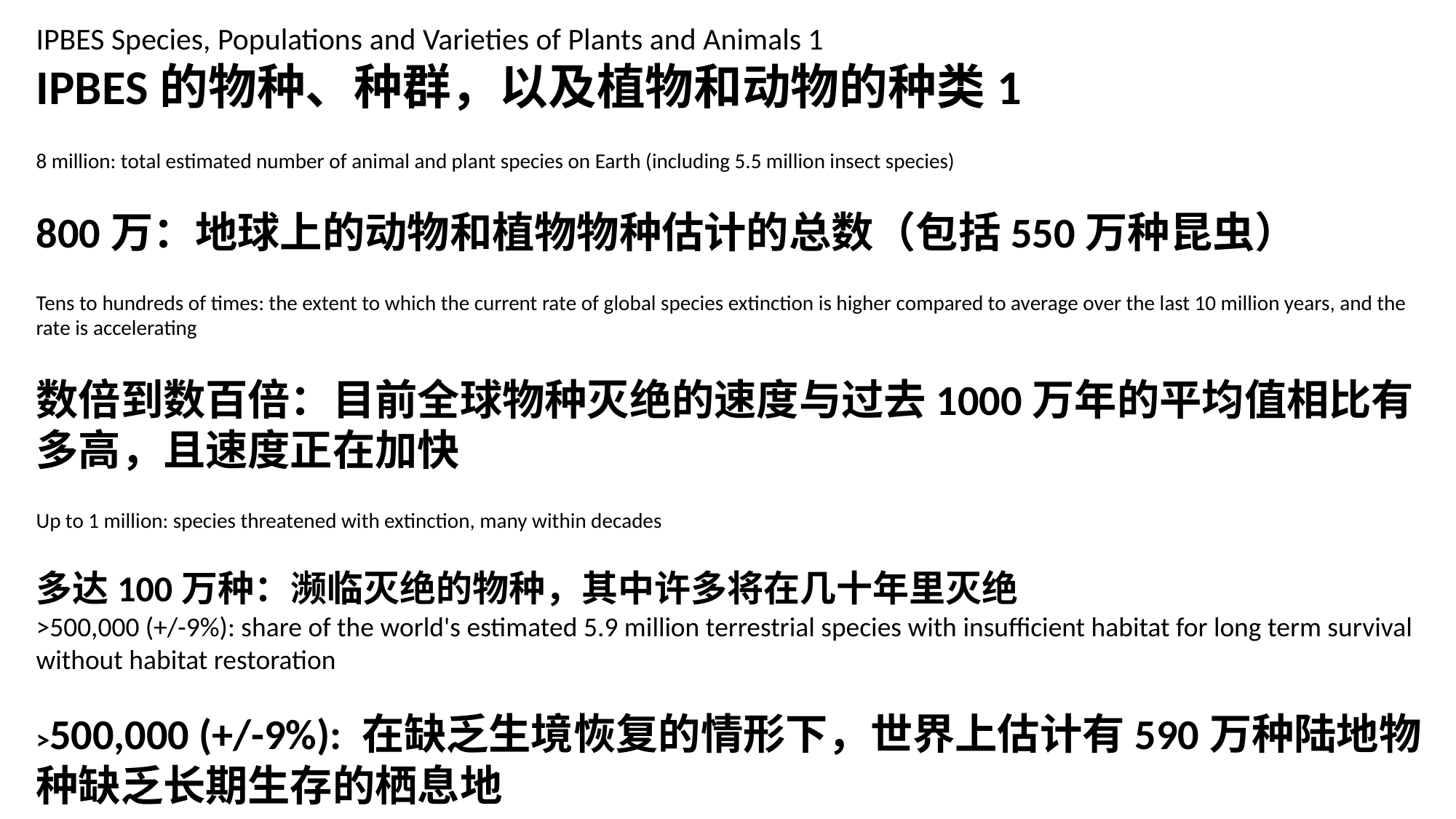

IPBES Species, Populations and Varieties of Plants and Animals 1
IPBES的物种、种群，以及植物和动物的种类1

8 million: total estimated number of animal and plant species on Earth (including 5.5 million insect species)

800万：地球上的动物和植物物种估计的总数（包括550万种昆虫）

Tens to hundreds of times: the extent to which the current rate of global species extinction is higher compared to average over the last 10 million years, and the rate is accelerating

数倍到数百倍：目前全球物种灭绝的速度与过去1000万年的平均值相比有多高，且速度正在加快

Up to 1 million: species threatened with extinction, many within decades

多达100万种：濒临灭绝的物种，其中许多将在几十年里灭绝
>500,000 (+/-9%): share of the world's estimated 5.9 million terrestrial species with insufficient habitat for long term survival without habitat restoration

>500,000 (+/-9%): 在缺乏生境恢复的情形下，世界上估计有590万种陆地物种缺乏长期生存的栖息地